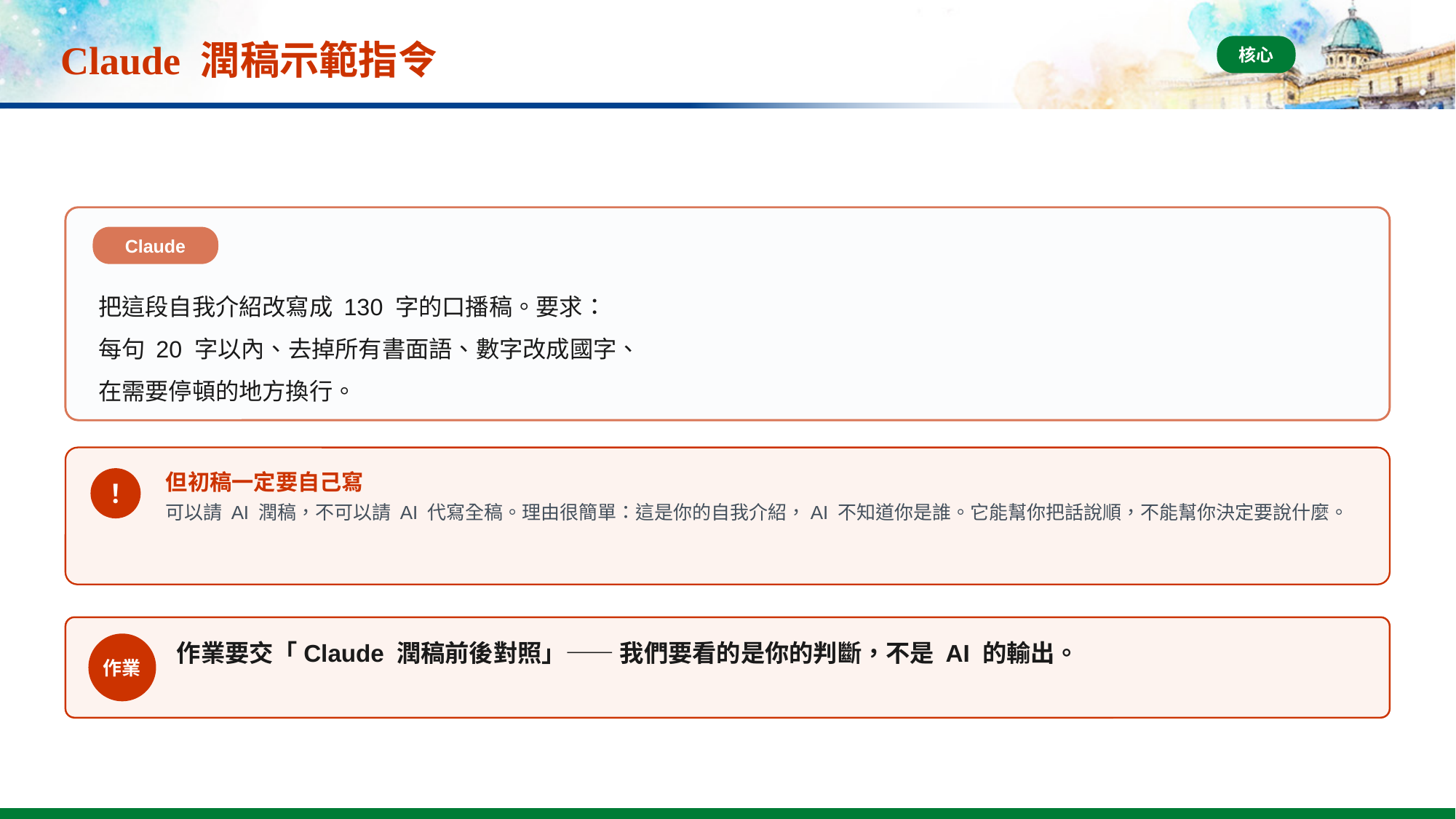

# Claude 潤稿示範指令
核心

Claude
把這段自我介紹改寫成 130 字的口播稿。要求：
每句 20 字以內、去掉所有書面語、數字改成國字、
在需要停頓的地方換行。

但初稿一定要自己寫
！
可以請 AI 潤稿，不可以請 AI 代寫全稿。理由很簡單：這是你的自我介紹，AI 不知道你是誰。它能幫你把話說順，不能幫你決定要說什麼。

作業要交「Claude 潤稿前後對照」—— 我們要看的是你的判斷，不是 AI 的輸出。
作業